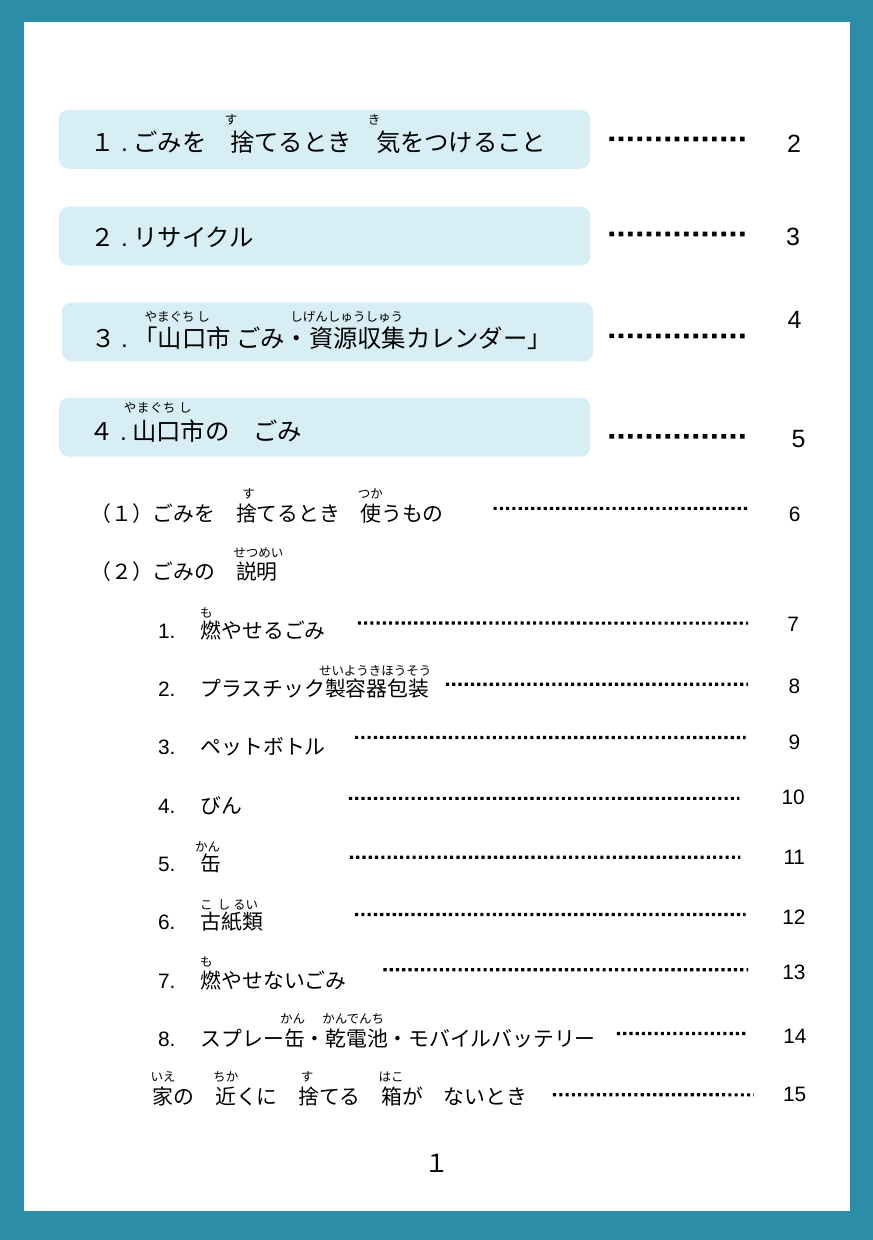

１.ごみを　捨てるとき　気をつけること

 す　　　　　　　　　　  き
2

　２.リサイクル
3

３.「山口市 ごみ・資源収集カレンダー」

4
 やまぐち し　　  　　　　しげんしゅうしゅう

　４.山口市の　ごみ

 やまぐち し
5

（１）ごみを　捨てるとき　使うもの

（２）ごみの　説明

　　　1.　燃やせるごみ

　　　2.　プラスチック製容器包装

　　　3.　ペットボトル

　　　4.　びん

　　　5.　缶

　　　6.　古紙類

　　　7.　燃やせないごみ

　　　8.　スプレー缶・乾電池・モバイルバッテリー

　　　家の　近くに　捨てる　箱が　ないとき

す　　　　　　　　 つか
6

 せつめい
も
7

せいようきほうそう
8

9

10

かん
11

こ  し るい
12

も
13

 かんでんち
かん
14

いえ　　　ちか　　　　　す　　　 　　はこ
15

１